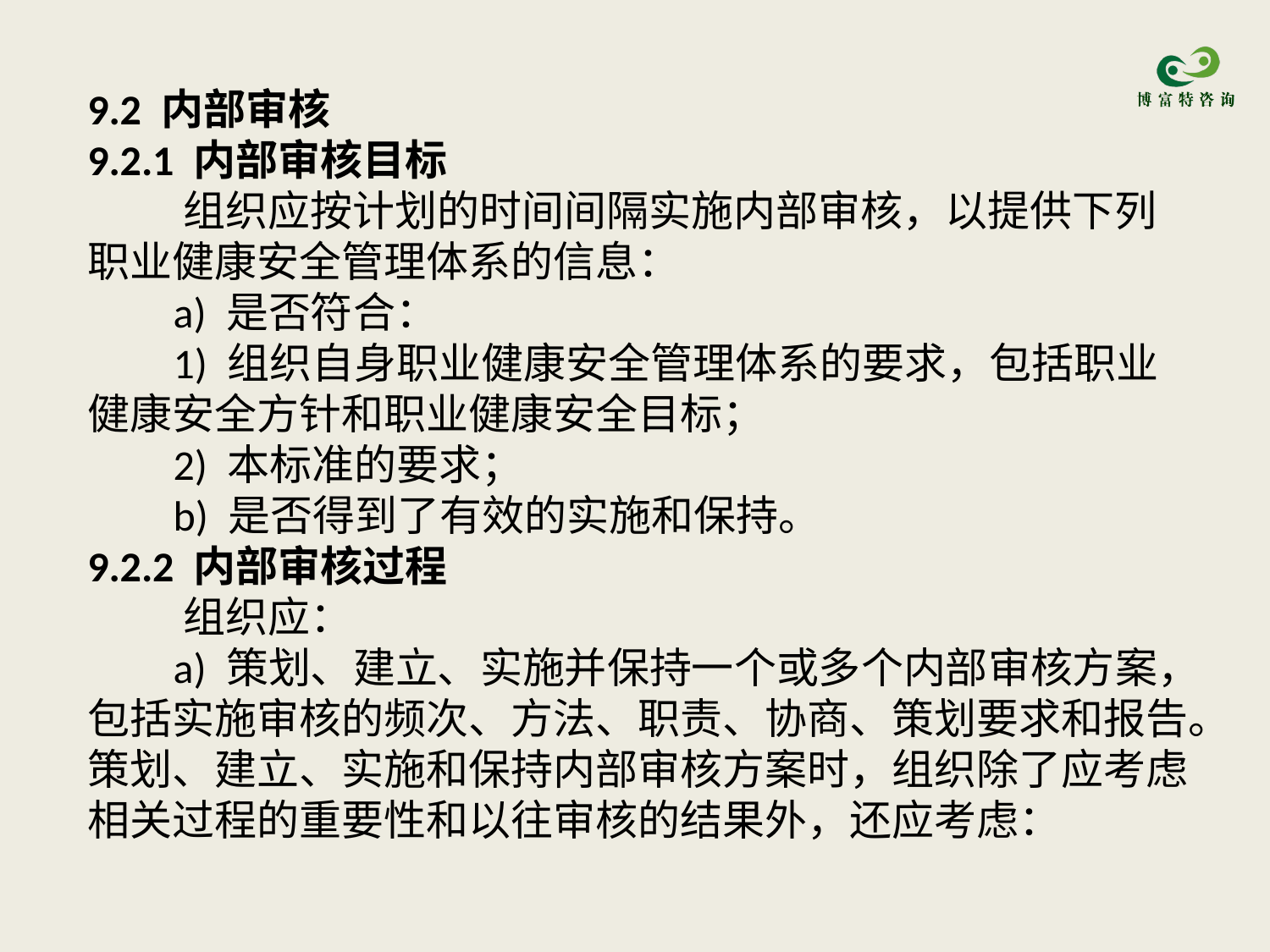

9.2 内部审核
9.2.1 内部审核目标
         组织应按计划的时间间隔实施内部审核，以提供下列职业健康安全管理体系的信息：
         a) 是否符合：
         1) 组织自身职业健康安全管理体系的要求，包括职业健康安全方针和职业健康安全目标；
         2) 本标准的要求；
         b) 是否得到了有效的实施和保持。
9.2.2 内部审核过程
         组织应：
         a) 策划、建立、实施并保持一个或多个内部审核方案，包括实施审核的频次、方法、职责、协商、策划要求和报告。策划、建立、实施和保持内部审核方案时，组织除了应考虑相关过程的重要性和以往审核的结果外，还应考虑：